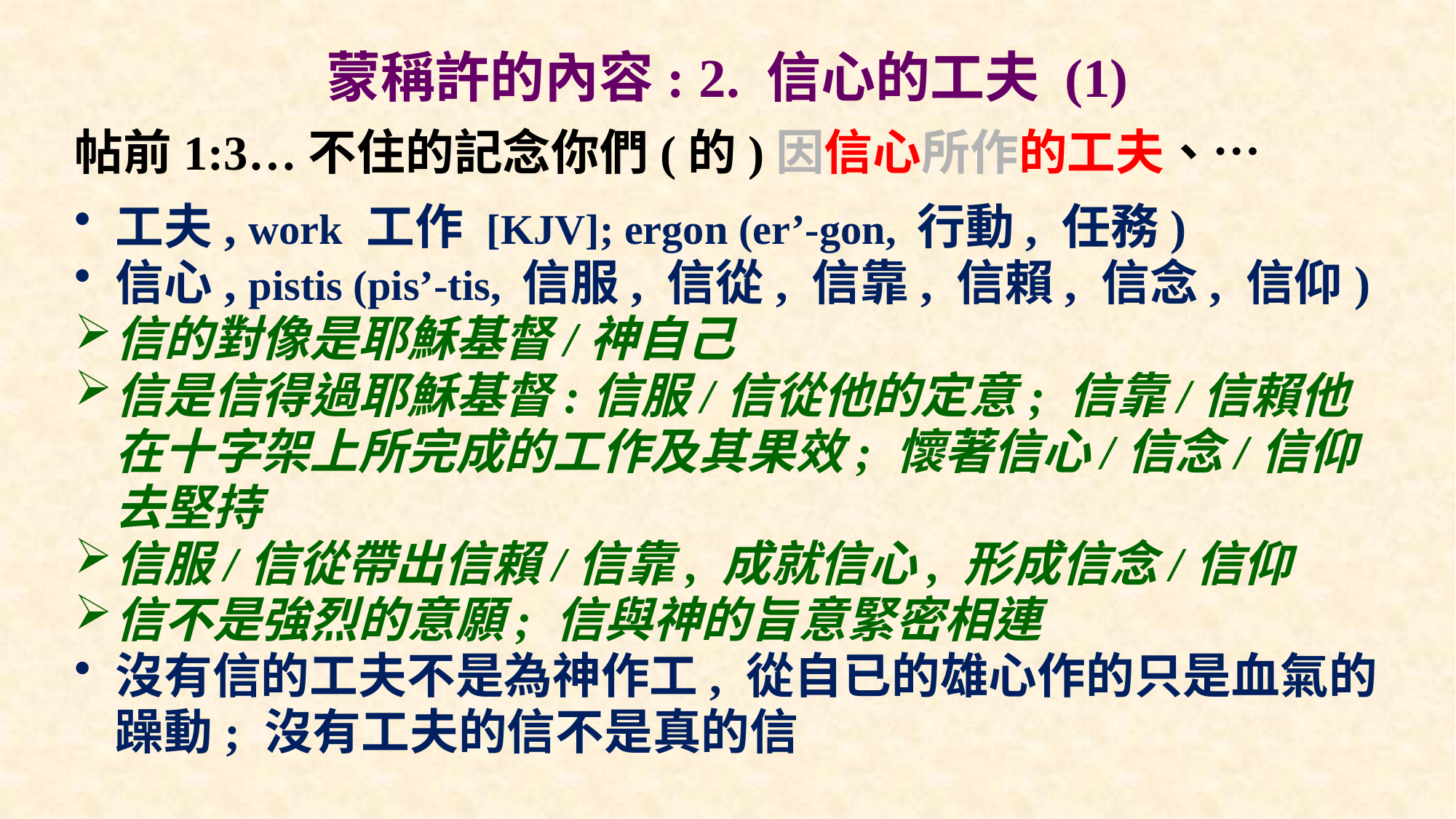

# 蒙稱許的內容: 2. 信心的工夫 (1)
帖前1:3…不住的記念你們(的)因信心所作的工夫、…
工夫, work 工作 [KJV]; ergon (er’-gon, 行動, 任務)
信心, pistis (pis’-tis, 信服, 信從, 信靠, 信賴, 信念, 信仰)
信的對像是耶穌基督/神自己
信是信得過耶穌基督:信服/信從他的定意; 信靠/信賴他在十字架上所完成的工作及其果效; 懷著信心/信念/信仰去堅持
信服/信從帶出信賴/信靠, 成就信心, 形成信念/信仰
信不是強烈的意願; 信與神的旨意緊密相連
沒有信的工夫不是為神作工, 從自已的雄心作的只是血氣的躁動; 沒有工夫的信不是真的信